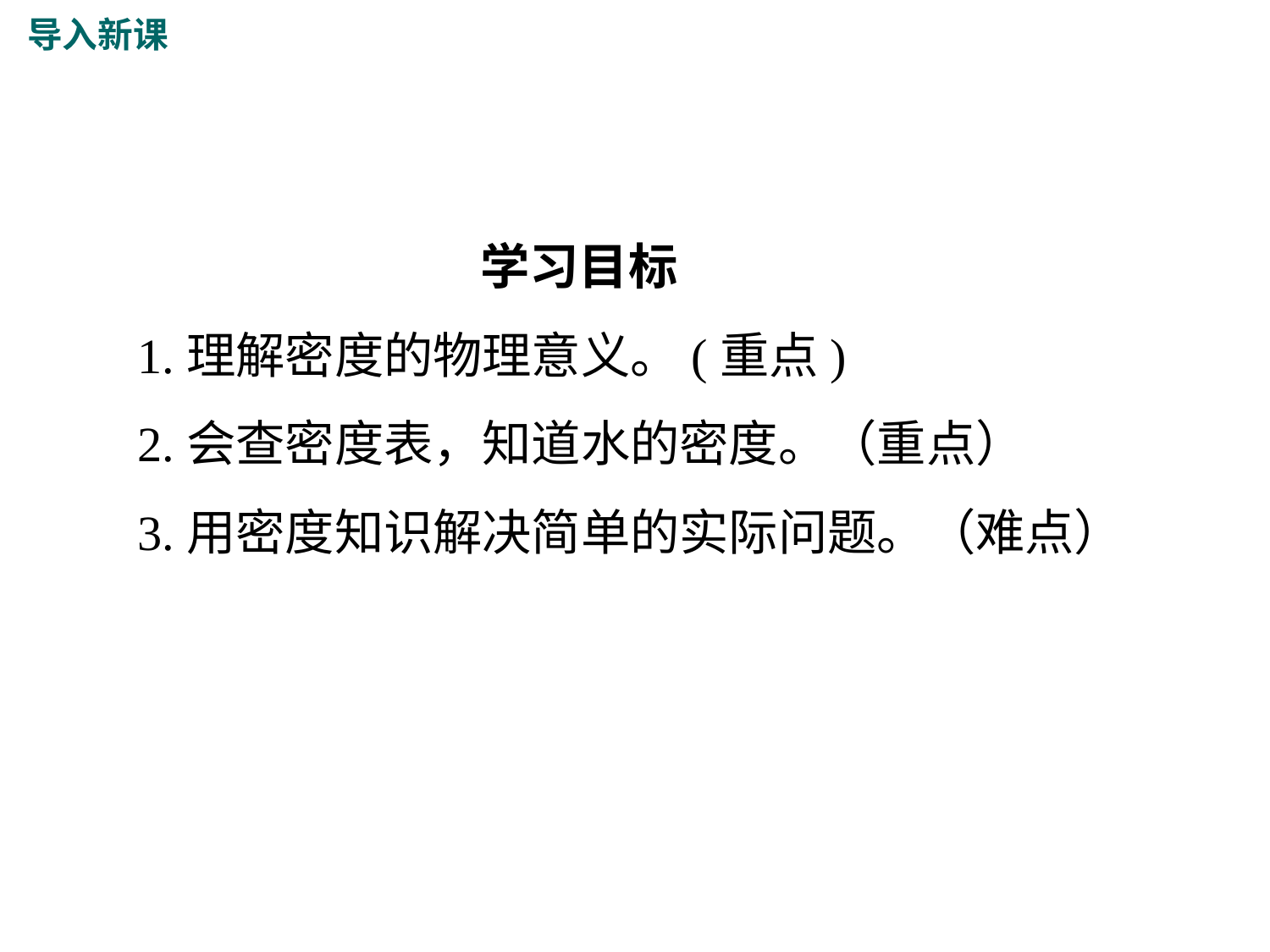

导入新课
                                 学习目标
   1.理解密度的物理意义。(重点)
   2.会查密度表，知道水的密度。（重点）
   3.用密度知识解决简单的实际问题。（难点）